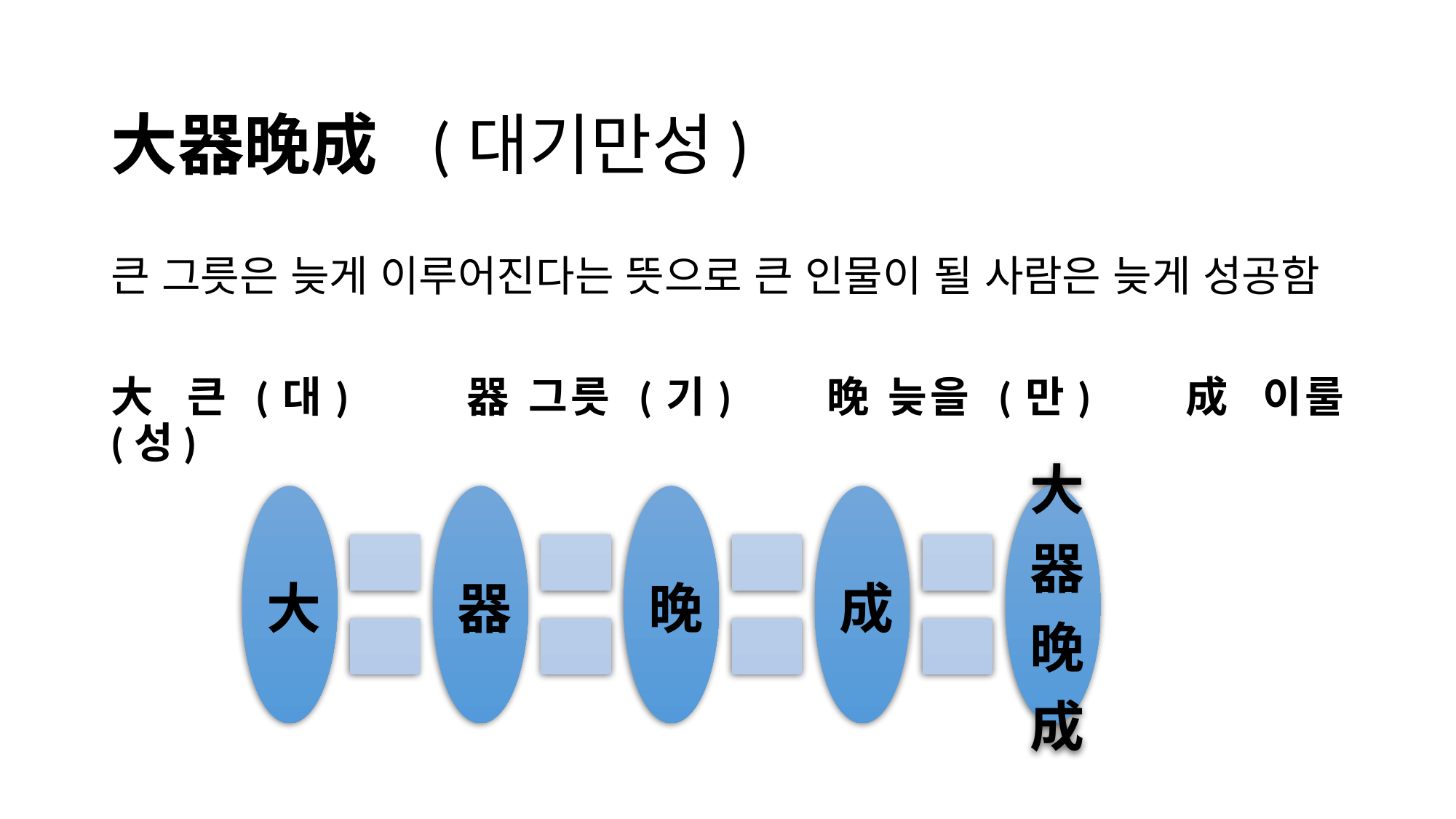

# 大器晩成  (대기만성)
큰 그릇은 늦게 이루어진다는 뜻으로 큰 인물이 될 사람은 늦게 성공함

大  큰 (대)		器 그릇 (기) 	晩 늦을 (만) 	成  이룰 (성)

大
器
晩
成
大器晩成